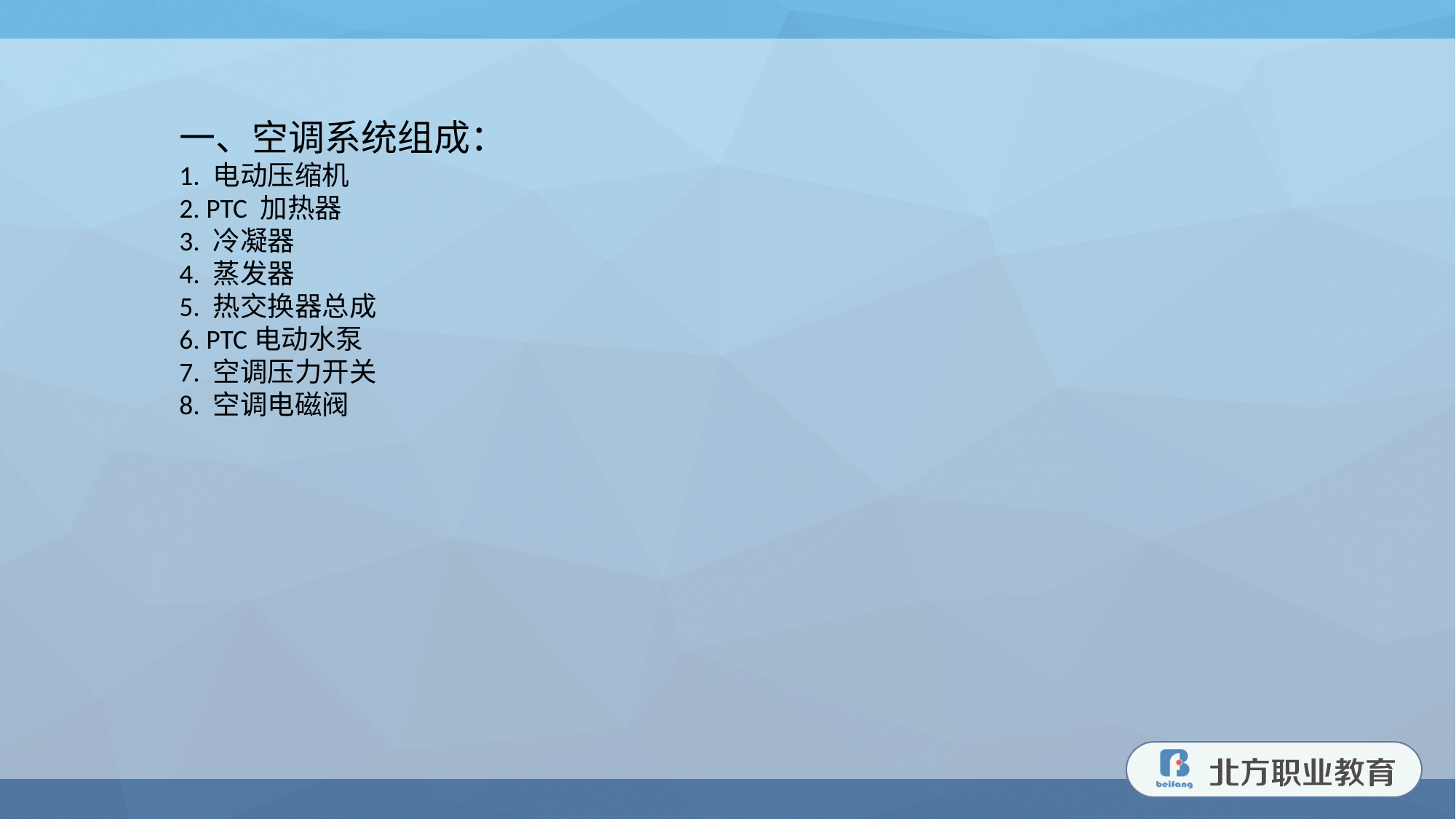

一、空调系统组成：
1. 电动压缩机
2. PTC 加热器
3. 冷凝器
4. 蒸发器
5. 热交换器总成
6. PTC电动水泵
7. 空调压力开关
8. 空调电磁阀